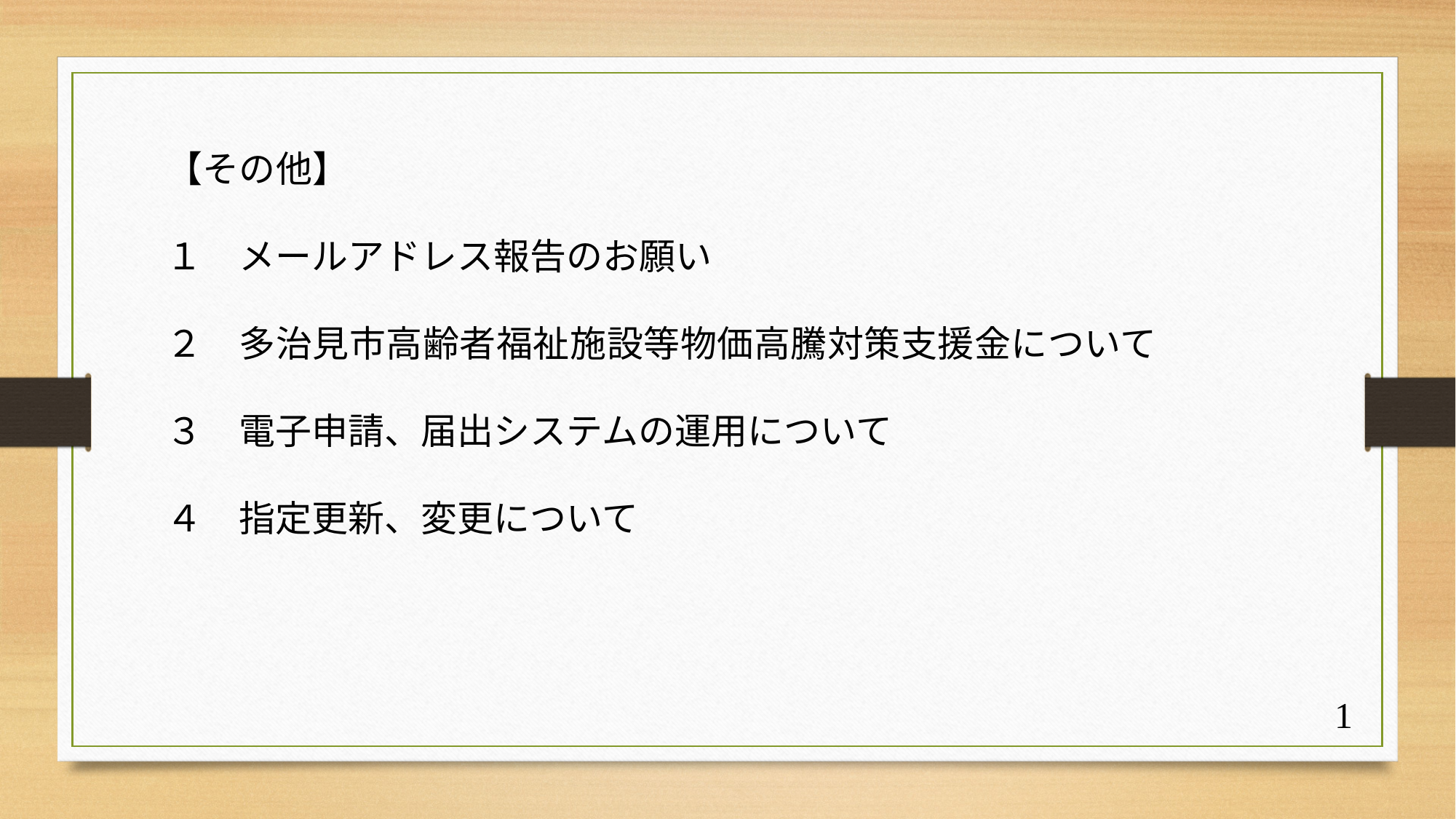

【その他】

１　メールアドレス報告のお願い

２　多治見市高齢者福祉施設等物価高騰対策支援金について

３　電子申請、届出システムの運用について

４　指定更新、変更について

1